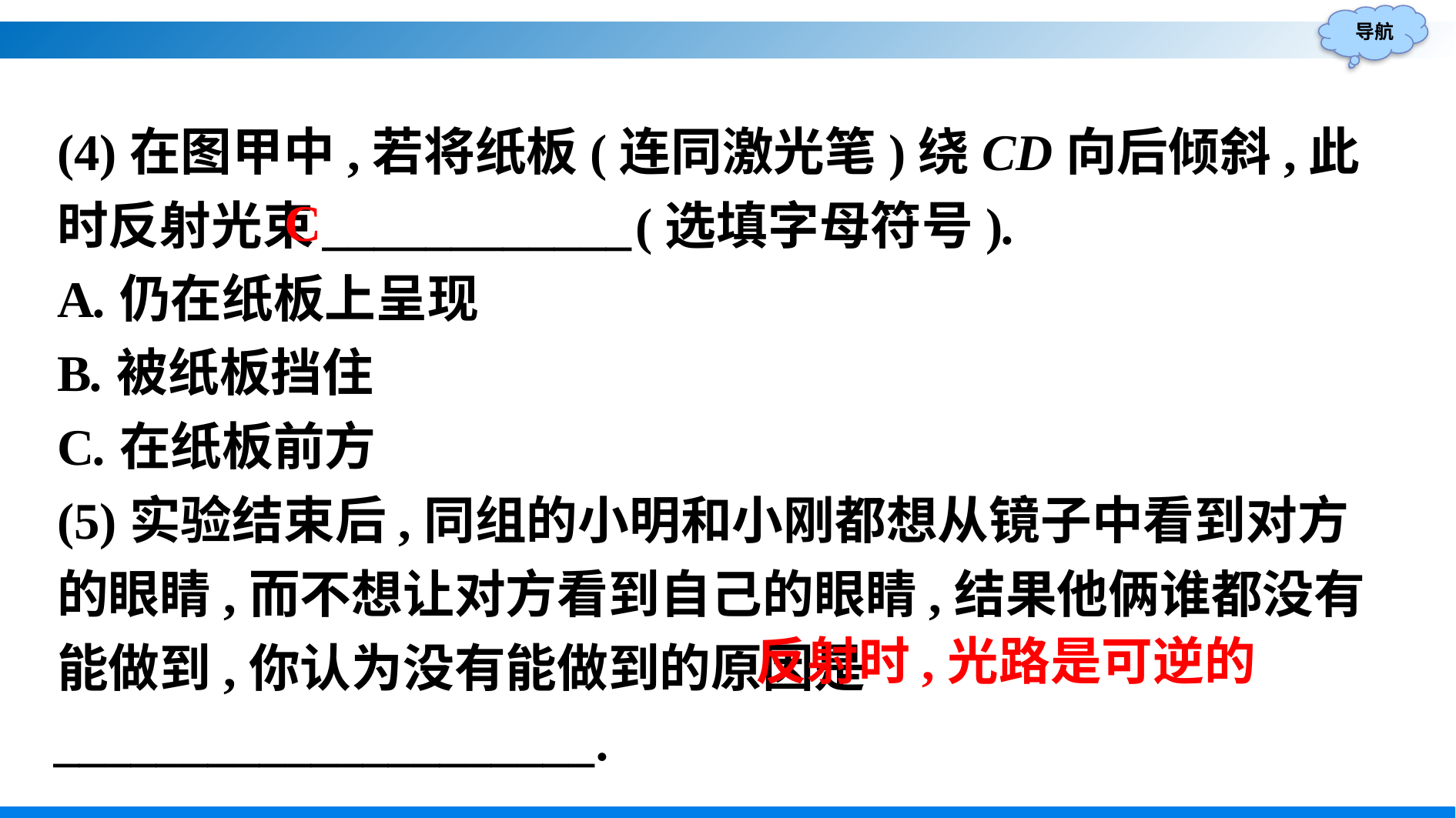

(4)在图甲中,若将纸板(连同激光笔)绕CD向后倾斜,此时反射光束____________(选填字母符号).
A.仍在纸板上呈现
B.被纸板挡住
C.在纸板前方
(5)实验结束后,同组的小明和小刚都想从镜子中看到对方的眼睛,而不想让对方看到自己的眼睛,结果他俩谁都没有能做到,你认为没有能做到的原因是_____________________.
C
反射时,光路是可逆的